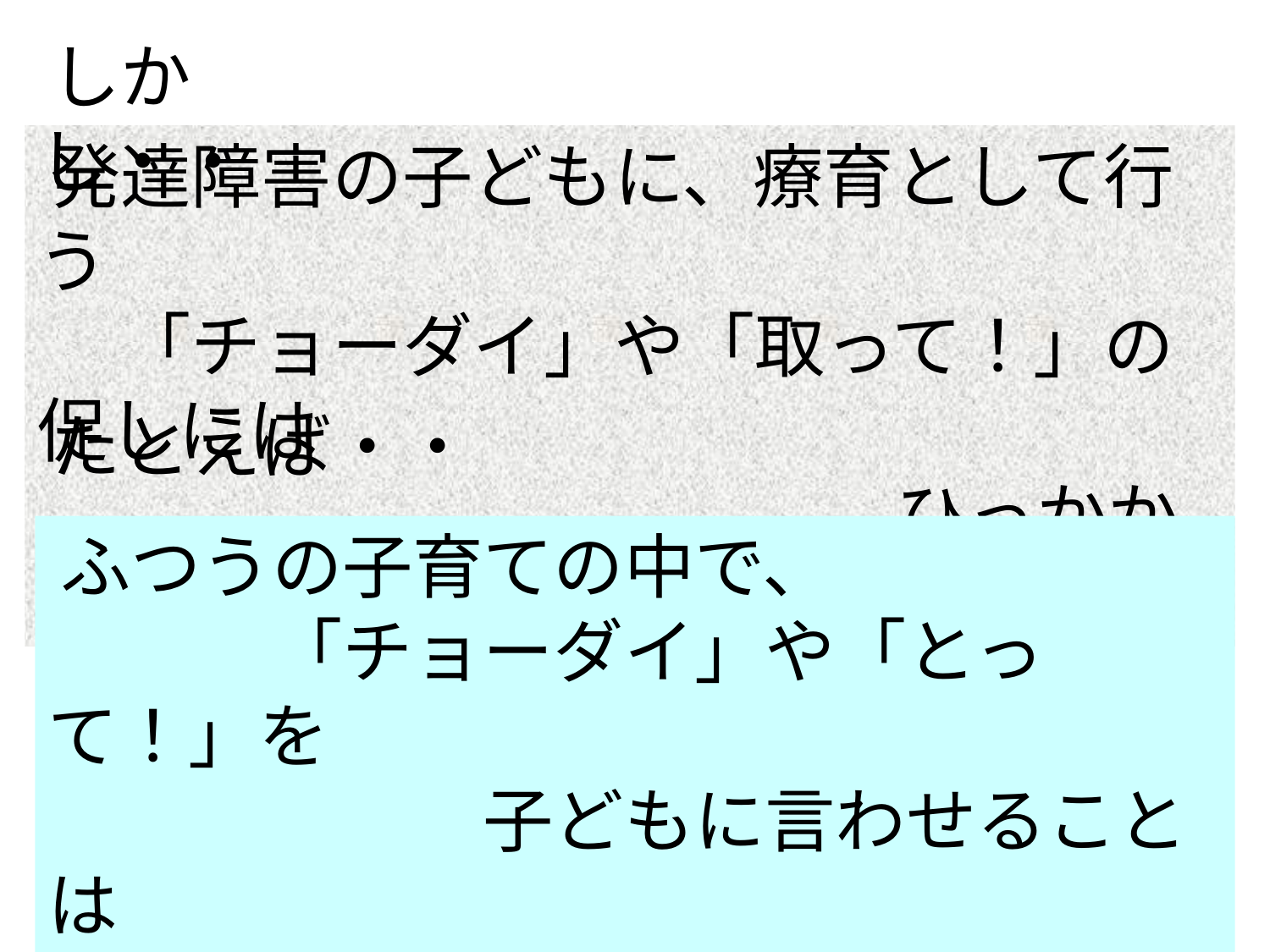

しかし・・
発達障害の子どもに、療育として行う
　「チョーダイ」や「取って！」の促しには
　　　　　　　　　　　　ひっかかる所がある
たとえば・・
ふつうの子育ての中で、
　　　「チョーダイ」や「とって！」を
　　　　　　子どもに言わせることは
　　　　　　　　　　　　多分、めったにない